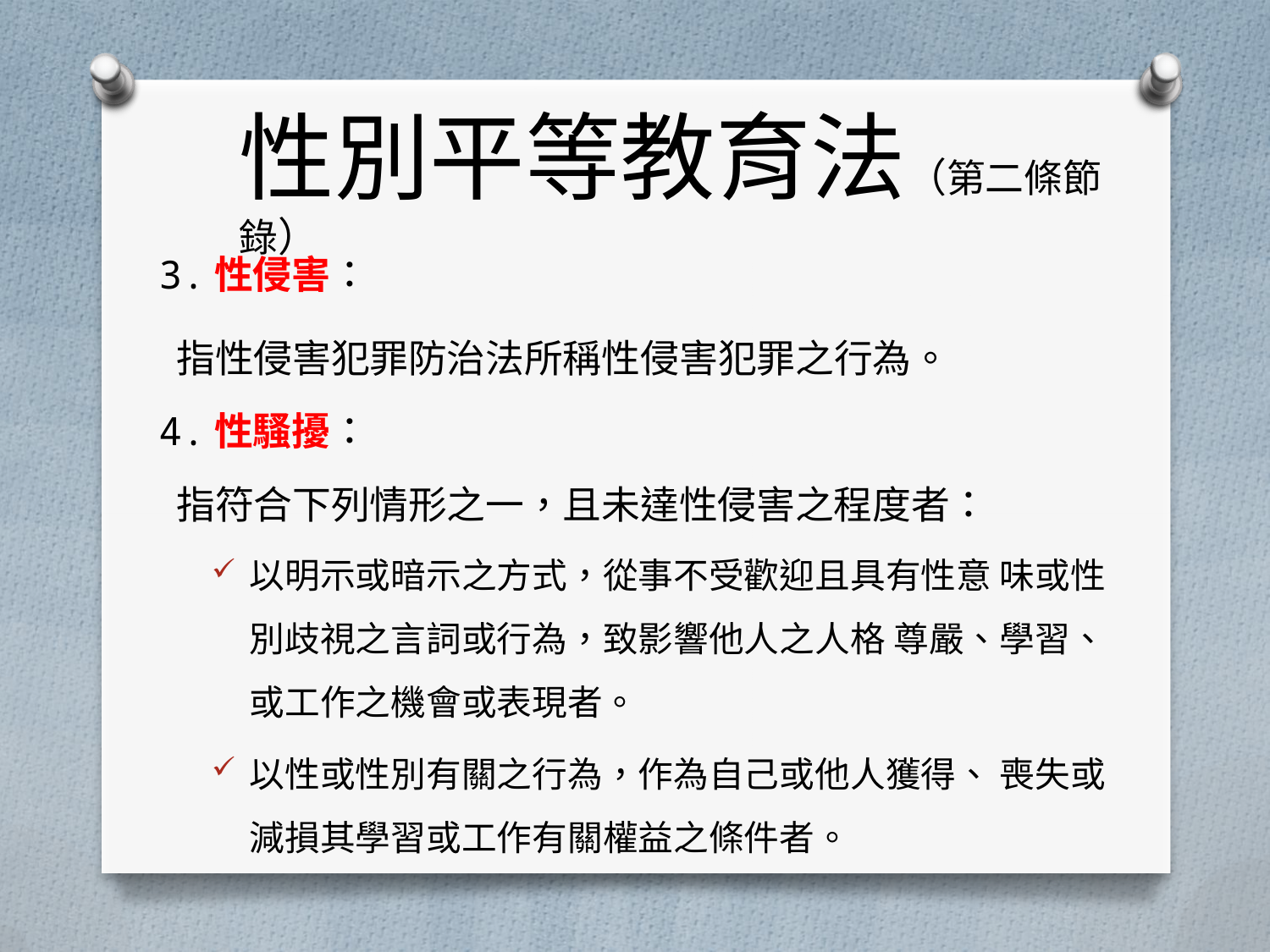

# 性別平等教育法（第二條節錄）
3.性侵害：
 指性侵害犯罪防治法所稱性侵害犯罪之行為。
4.性騷擾：
 指符合下列情形之一，且未達性侵害之程度者：
以明示或暗示之方式，從事不受歡迎且具有性意 味或性別歧視之言詞或行為，致影響他人之人格 尊嚴、學習、或工作之機會或表現者。
以性或性別有關之行為，作為自己或他人獲得、 喪失或減損其學習或工作有關權益之條件者。